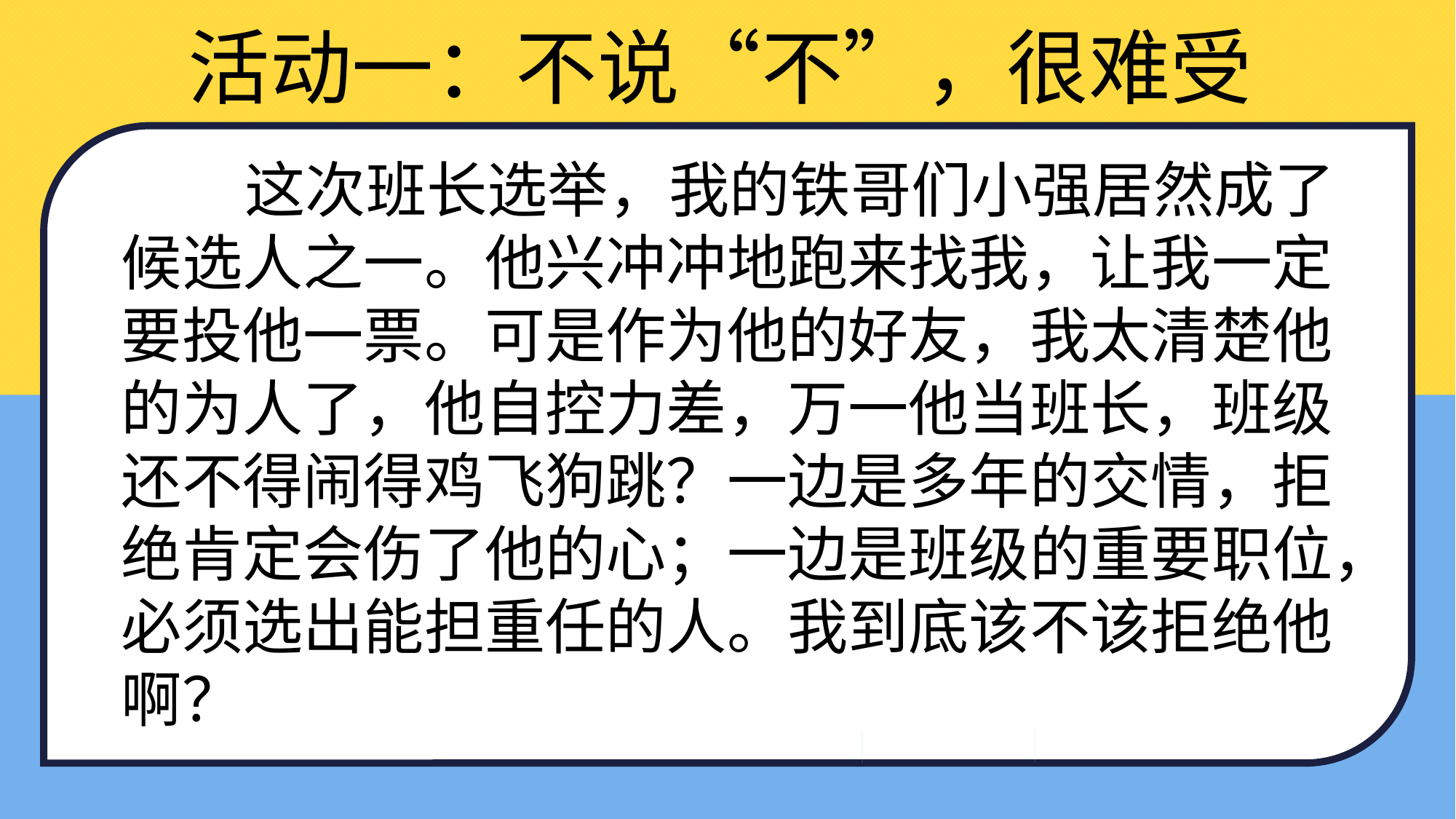

活动一：不说“不”，很难受

        这次班长选举，我的铁哥们小强居然成了候选人之一。他兴冲冲地跑来找我，让我一定要投他一票。可是作为他的好友，我太清楚他的为人了，他自控力差，万一他当班长，班级还不得闹得鸡飞狗跳？一边是多年的交情，拒绝肯定会伤了他的心；一边是班级的重要职位，必须选出能担重任的人。我到底该不该拒绝他啊？